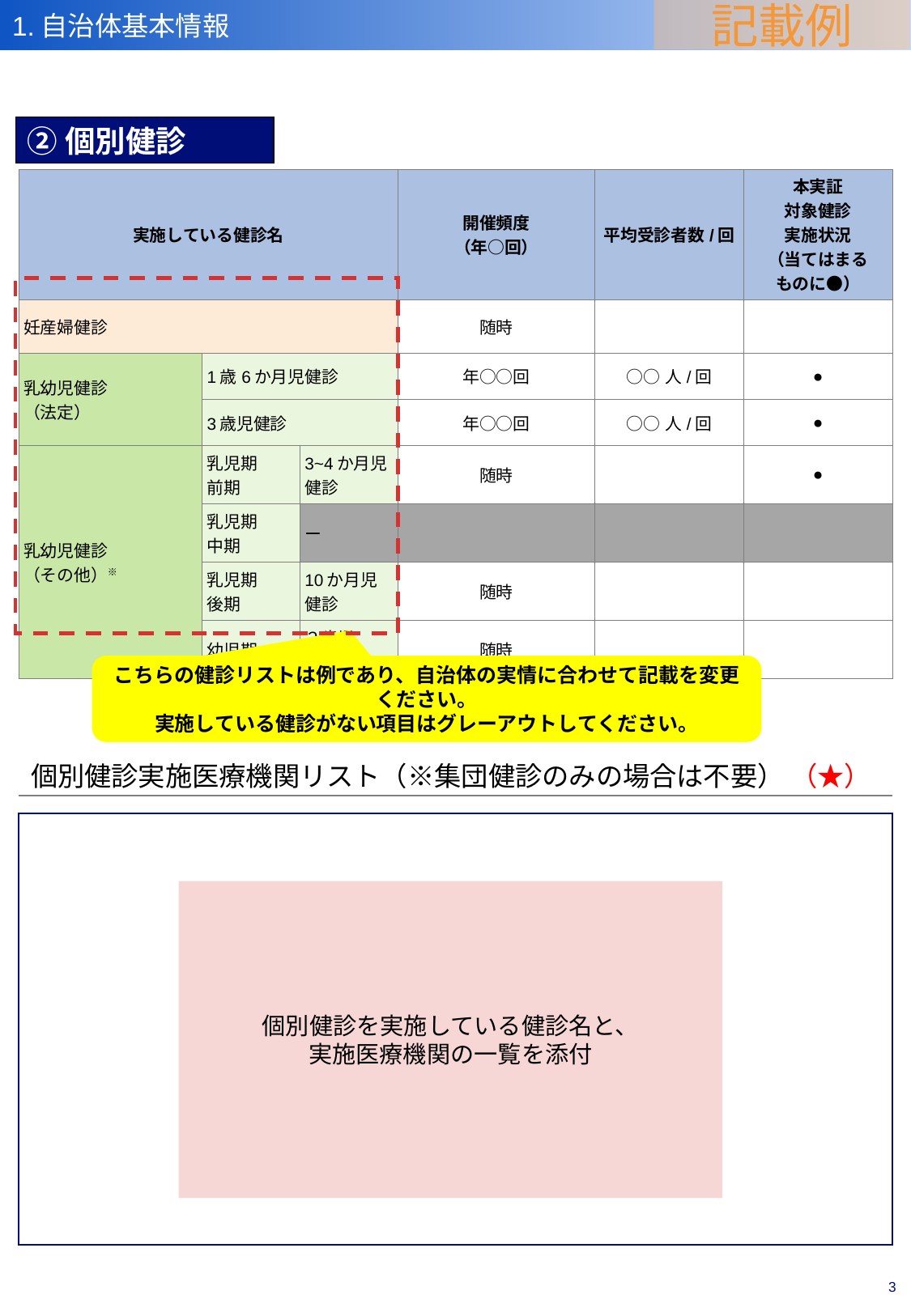

記載例
1.自治体基本情報
②個別健診
| 実施している健診名 |  |  | 開催頻度 （年○回） | 平均受診者数/回 | 本実証 対象健診 実施状況 （当てはまる ものに●） |
| --- | --- | --- | --- | --- | --- |
| 妊産婦健診 |  |  | 随時 |  |  |
| 乳幼児健診 （法定） | 1歳6か月児健診 |  | 年○○回 | ○○人/回 | ● |
|  | 3歳児健診 |  | 年○○回 | ○○人/回 | ● |
| 乳幼児健診 （その他）※ | 乳児期 前期 | 3~4か月児健診 | 随時 |  | ● |
|  | 乳児期 中期 | ー |  |  |  |
|  | 乳児期 後期 | 10か月児 健診 | 随時 |  |  |
|  | 幼児期 | ２歳児 健診 | 随時 |  |  |

こちらの健診リストは例であり、自治体の実情に合わせて記載を変更ください。
実施している健診がない項目はグレーアウトしてください。
個別健診実施医療機関リスト（※集団健診のみの場合は不要） （★）

個別健診を実施している健診名と、
実施医療機関の一覧を添付